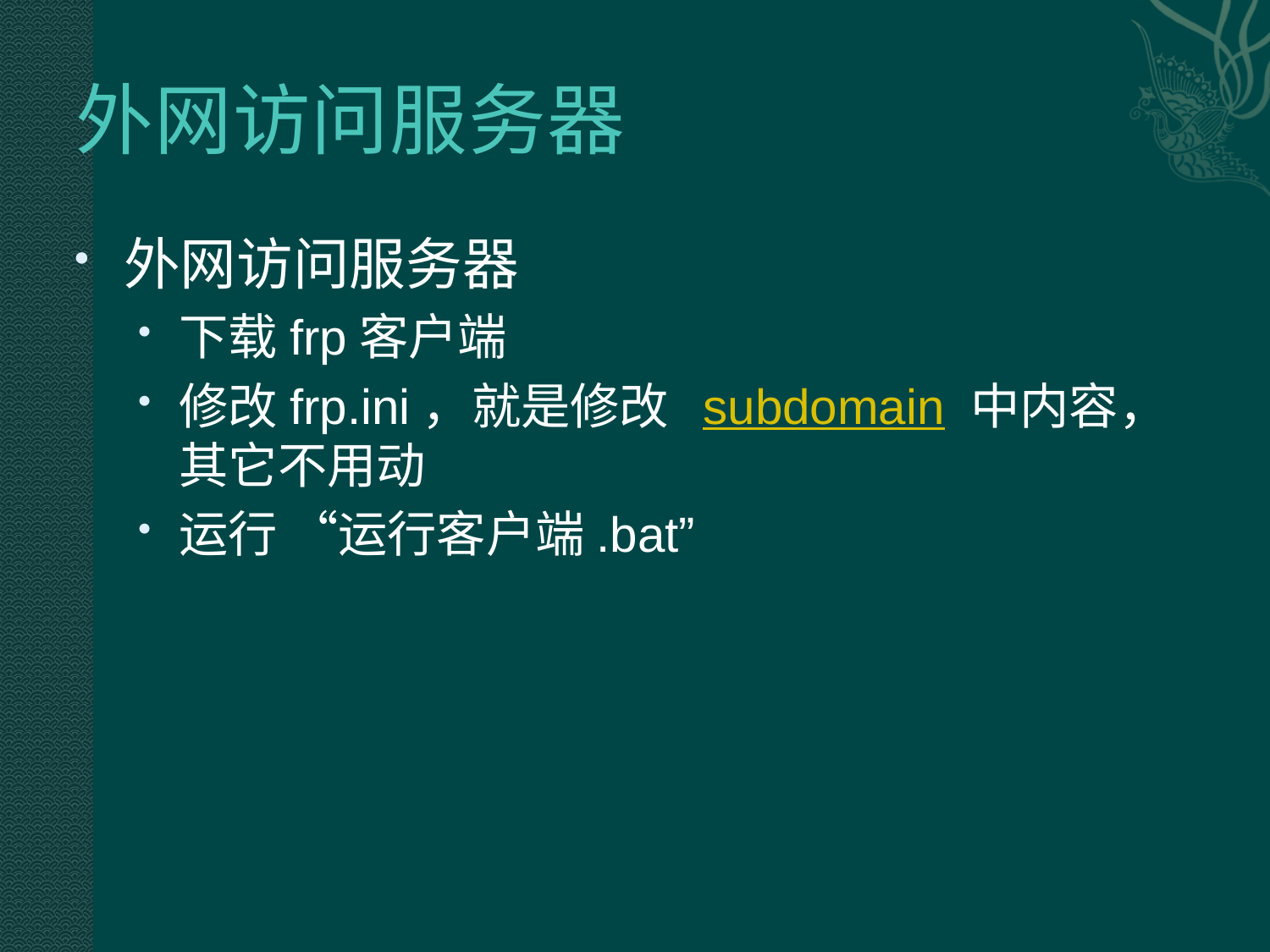

# 外网访问服务器
外网访问服务器
下载frp客户端
修改frp.ini，就是修改  subdomain 中内容，其它不用动
运行 “运行客户端.bat”